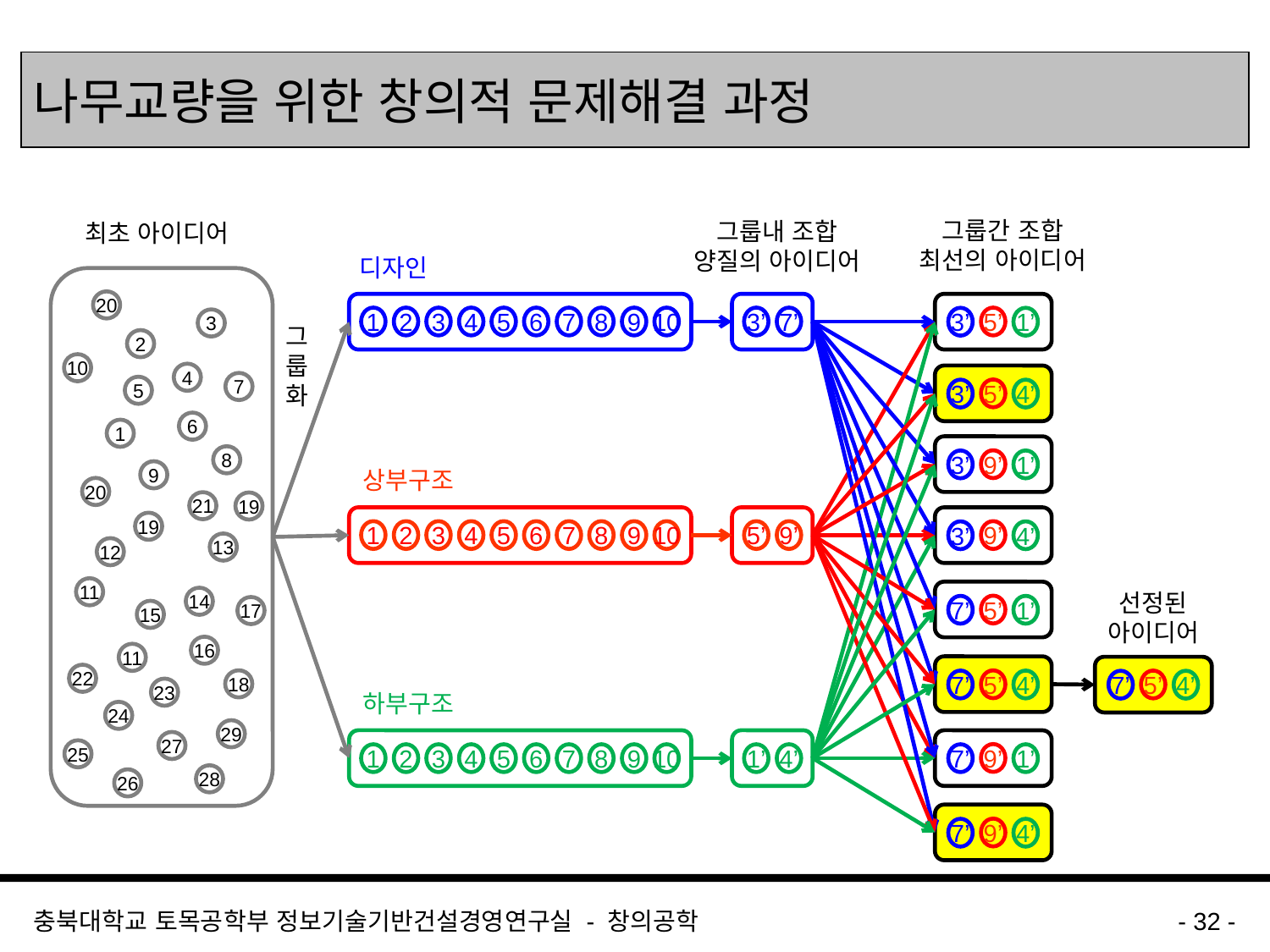

나무교량을 위한 창의적 문제해결 과정
그룹간 조합
최선의 아이디어
그룹내 조합
양질의 아이디어
디자인

1
2
3
4
5
6
7
8
9
10
3’
7’
5’
3’
1’

5’
3’
4’

9’
3’
1’
상부구조

1
2
3
4
5
6
7
8
9
10
5’
9’
9’
3’
4’
선정된
아이디어

5’
7’
1’

5’
7’
4’
5’
7’
4’
하부구조

9’
1
2
3
4
5
6
7
8
9
10
1’
4’
7’
1’

9’
7’
4’
최초 아이디어

20
3
그
룹
화
2
10
4
7
5
6
1
8
9
20
21
19
19
13
12
11
14
17
15
16
11
22
18
23
24
29
27
25
28
26
충북대학교 토목공학부 정보기술기반건설경영연구실 - 창의공학
- 32 -